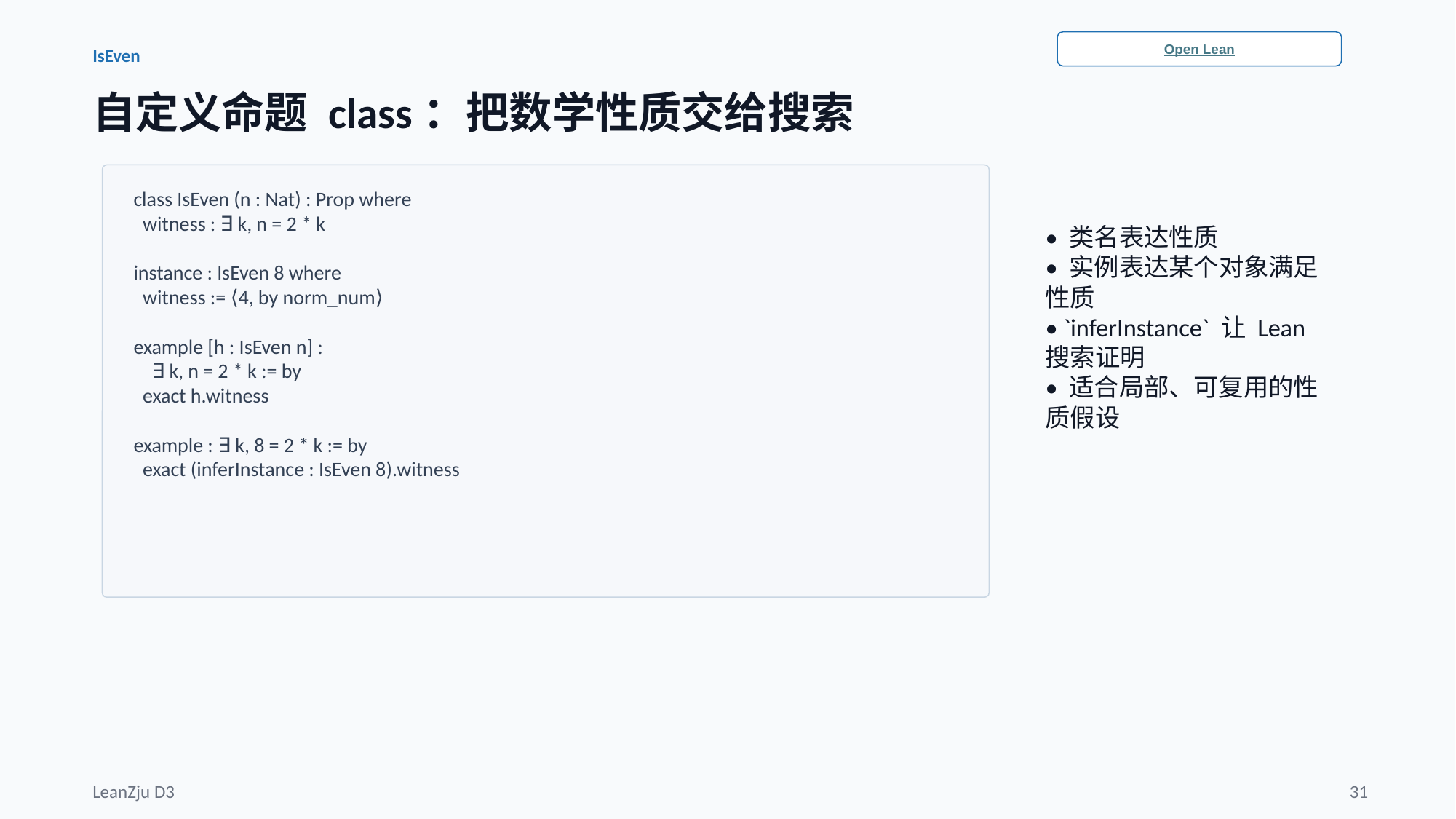

Open Lean
IsEven
自定义命题 class：把数学性质交给搜索

class IsEven (n : Nat) : Prop where
  witness : ∃ k, n = 2 * k

instance : IsEven 8 where
  witness := ⟨4, by norm_num⟩

example [h : IsEven n] :
    ∃ k, n = 2 * k := by
  exact h.witness

example : ∃ k, 8 = 2 * k := by
  exact (inferInstance : IsEven 8).witness
• 类名表达性质
• 实例表达某个对象满足性质
• `inferInstance` 让 Lean 搜索证明
• 适合局部、可复用的性质假设
LeanZju D3
31